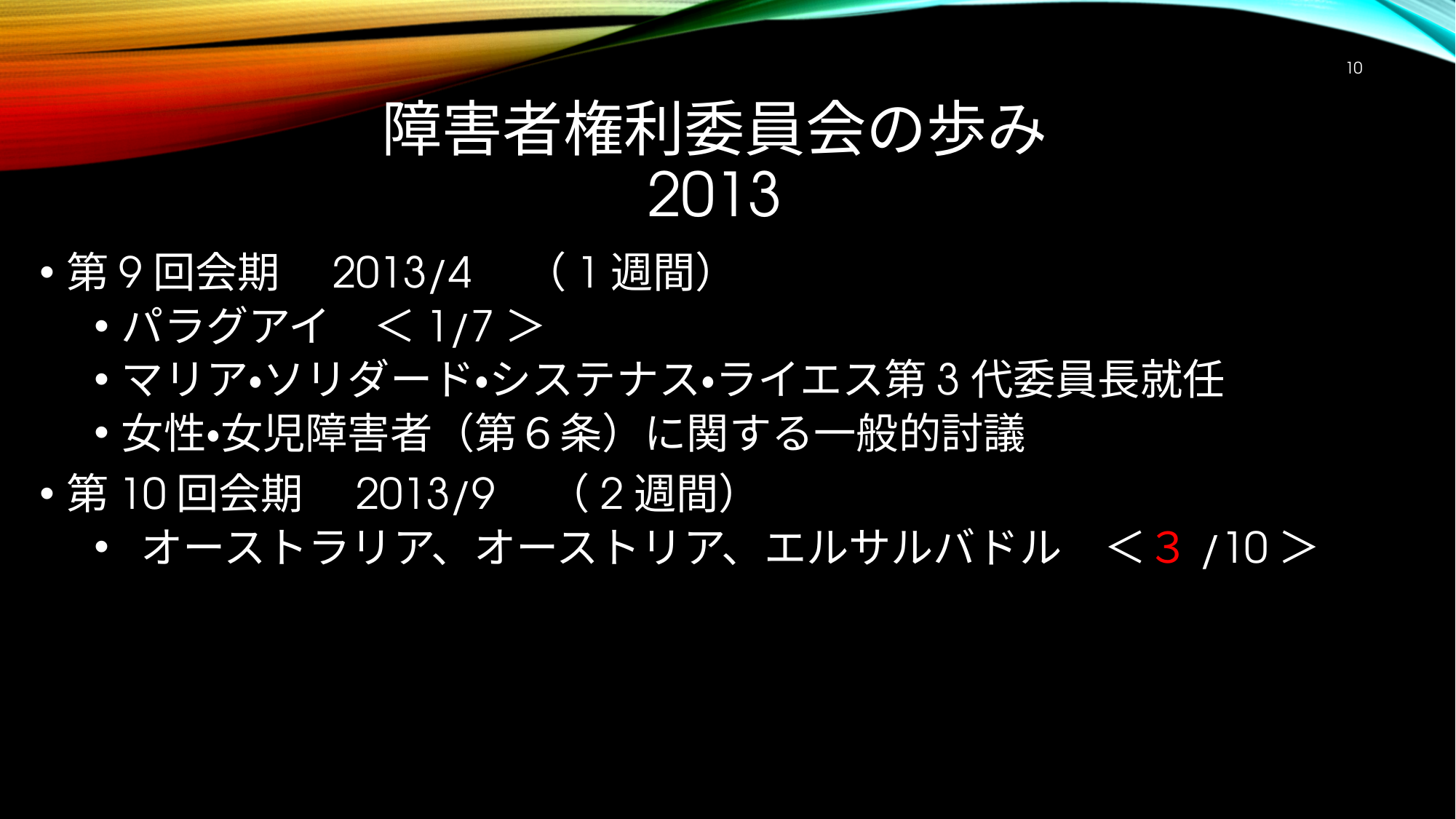

10
# 障害者権利委員会の歩み 2013
第9回会期　2013/4　（1週間）
パラグアイ　＜1/7＞
マリア・ソリダード・システナス・ライエス第3代委員長就任
女性・女児障害者（第６条）に関する一般的討議
第10回会期　2013/9　（2週間）
 オーストラリア、オーストリア、エルサルバドル　＜３/10＞